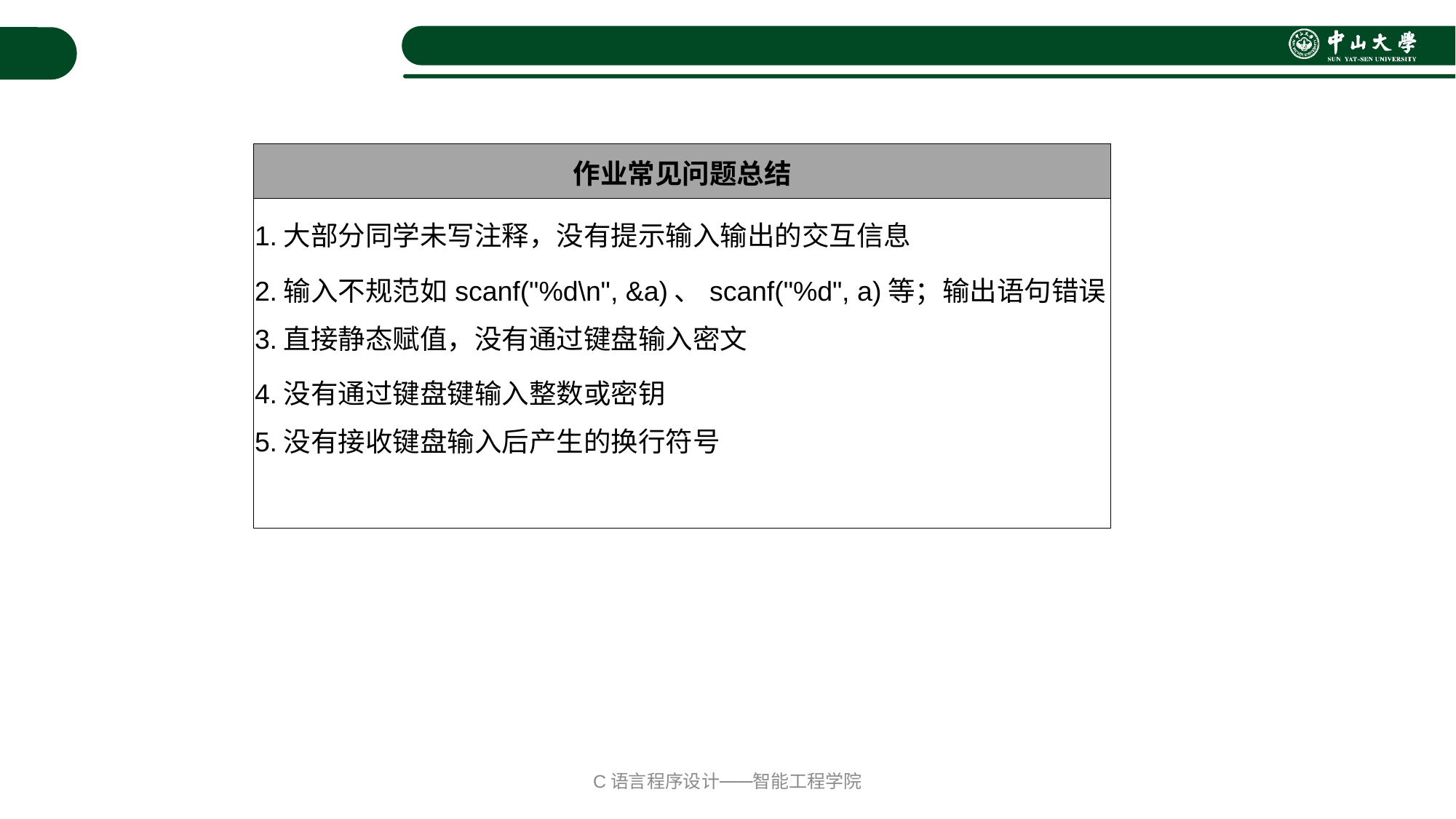

| 作业常见问题总结 |
| --- |
| 1.大部分同学未写注释，没有提示输入输出的交互信息 |
| 2.输入不规范如scanf("%d\n", &a)、scanf("%d", a)等；输出语句错误 |
| 3.直接静态赋值，没有通过键盘输入密文 |
| 4.没有通过键盘键输入整数或密钥 |
| 5.没有接收键盘输入后产生的换行符号 |
|  |

C语言程序设计——智能工程学院
27